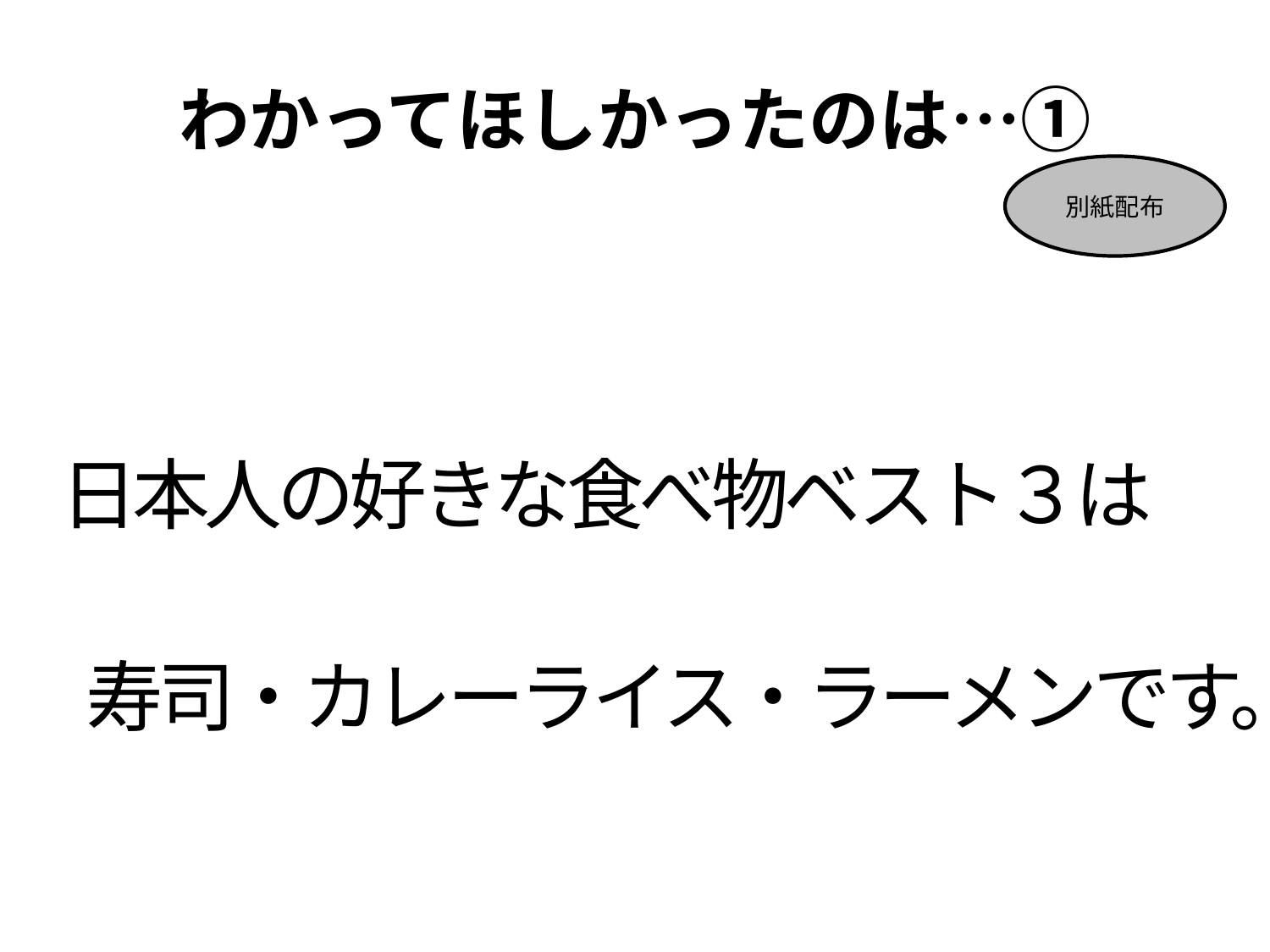

# わかってほしかったのは…①
別紙配布

日本人の好きな食べ物ベスト３は
 寿司・カレーライス・ラーメンです。